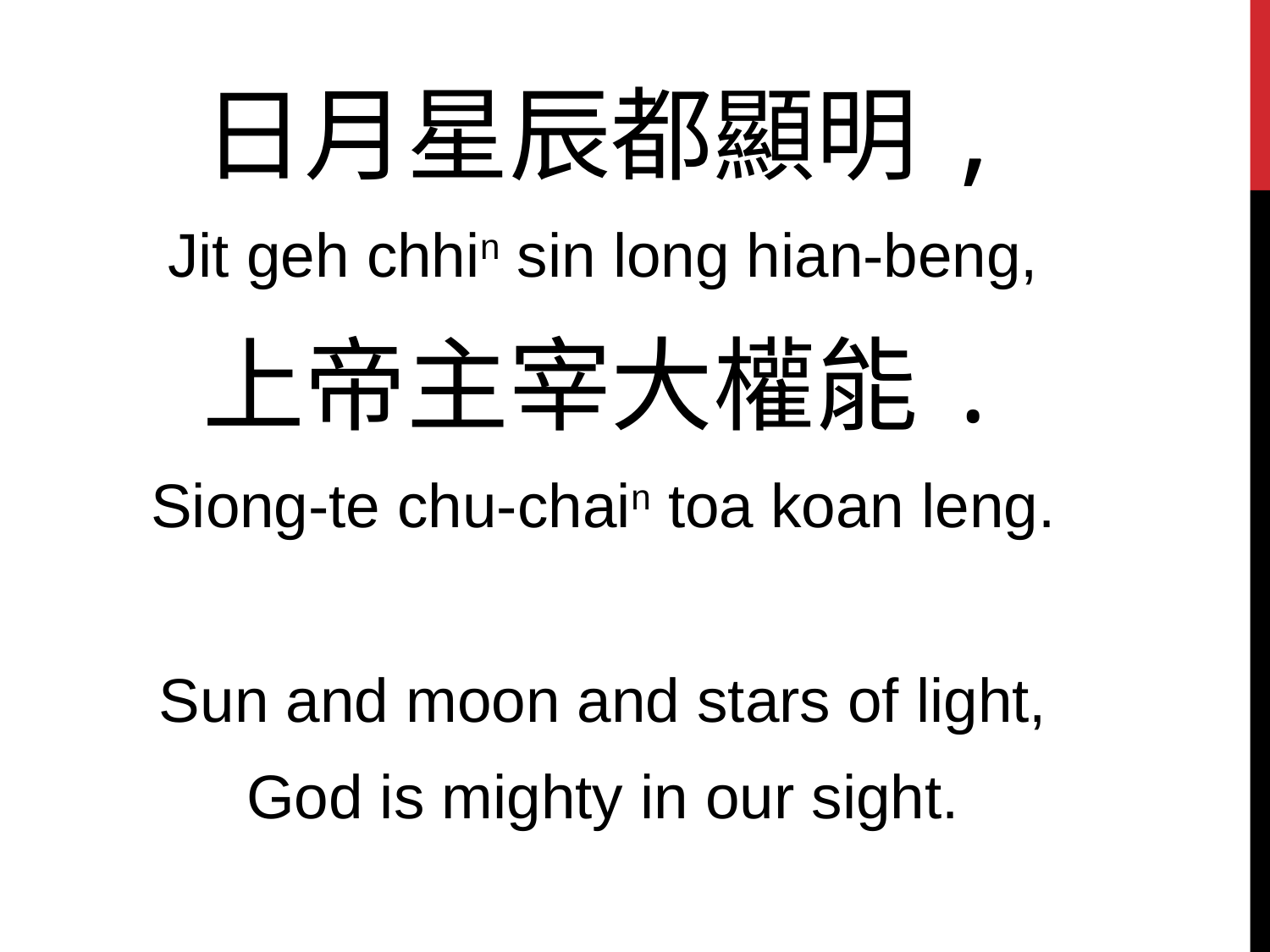

日月星辰都顯明,
Jit geh chhin sin long hian-beng,
上帝主宰大權能.
Siong-te chu-chain toa koan leng.

Sun and moon and stars of light,
God is mighty in our sight.